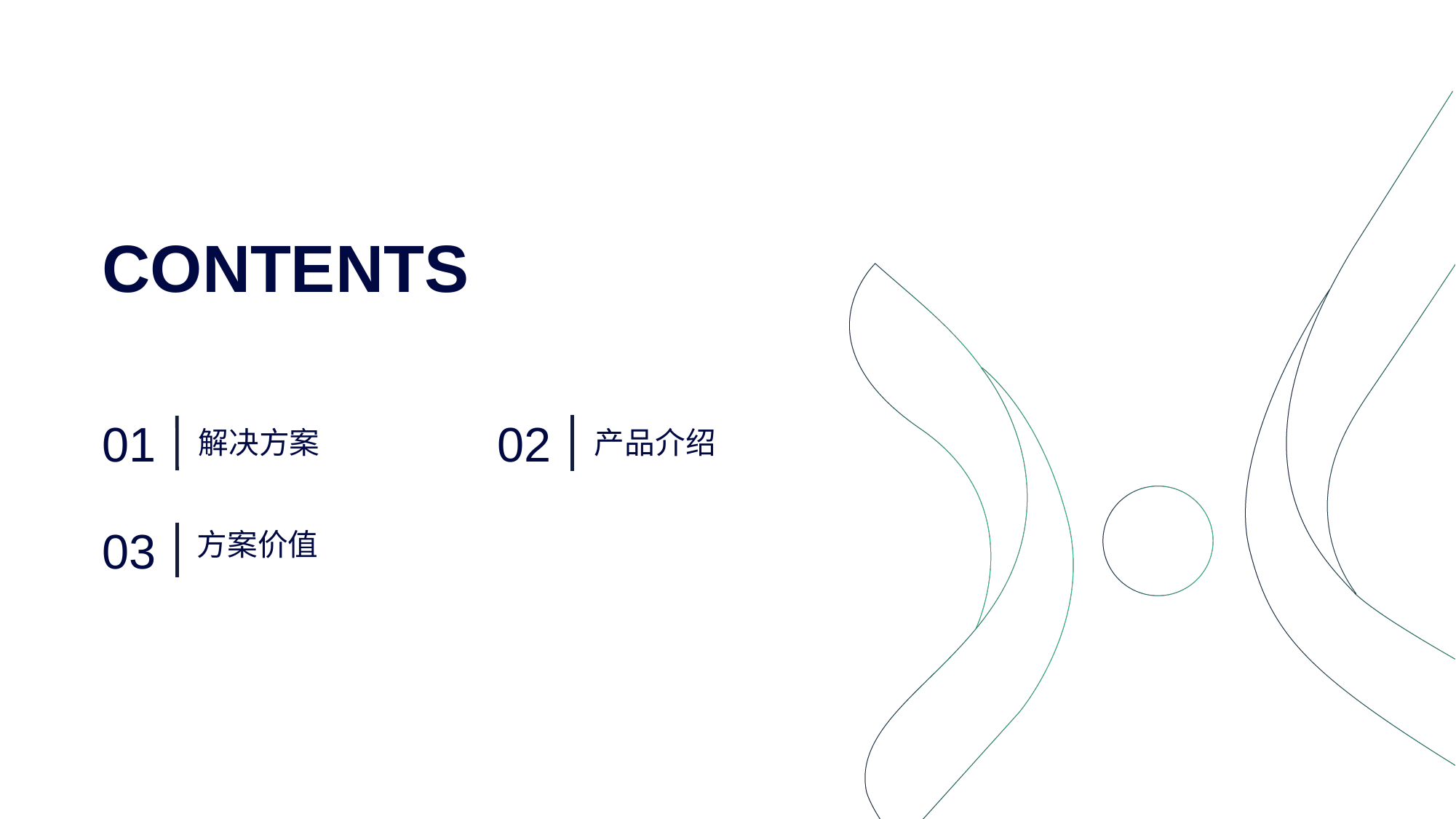

Contents
01
02
解决方案
产品介绍
03
方案价值